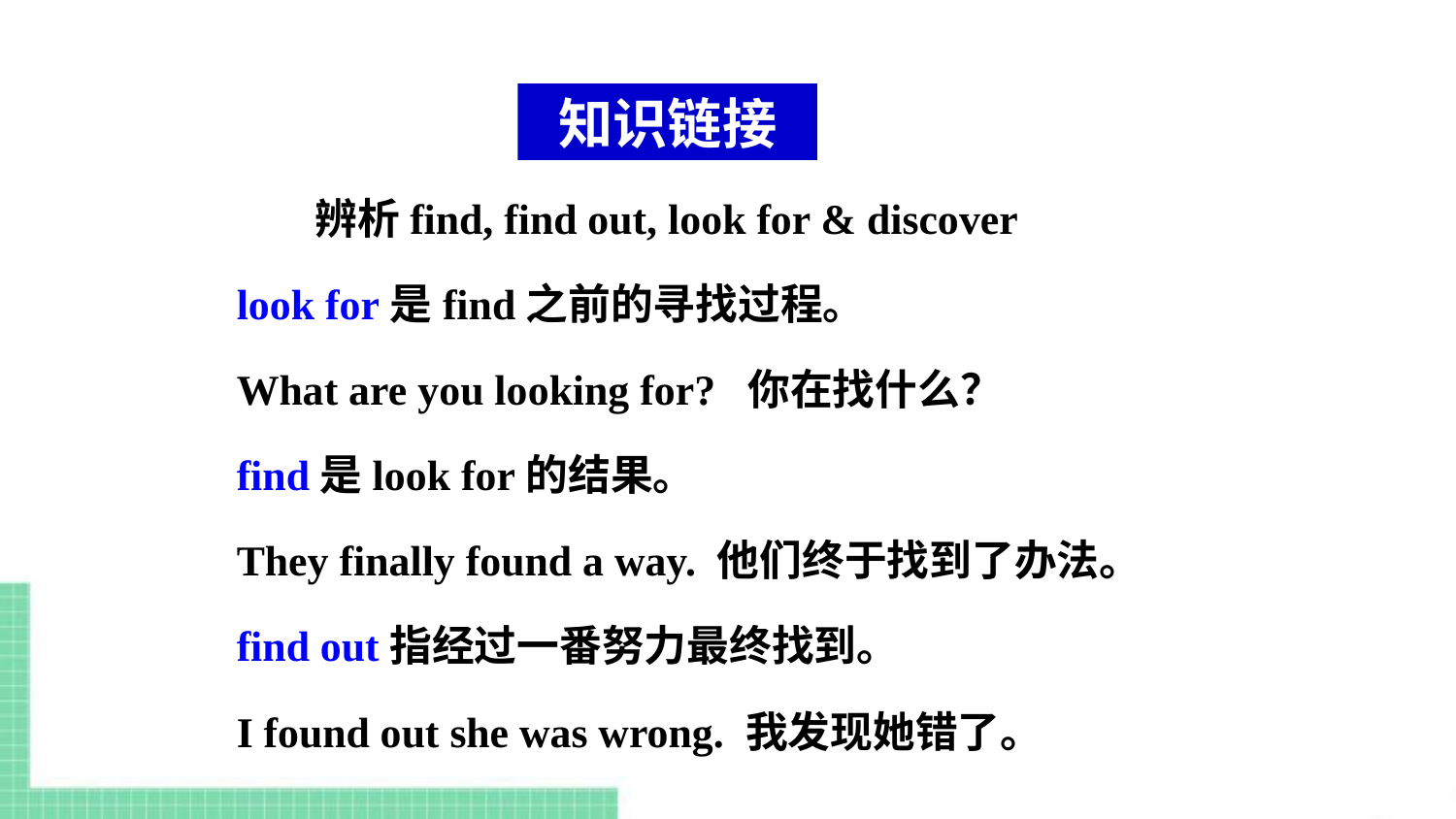

知识链接
       辨析find, find out, look for & discover
look for是find之前的寻找过程。
What are you looking for?  你在找什么？
find是look for的结果。
They finally found a way. 他们终于找到了办法。
find out指经过一番努力最终找到。
I found out she was wrong. 我发现她错了。